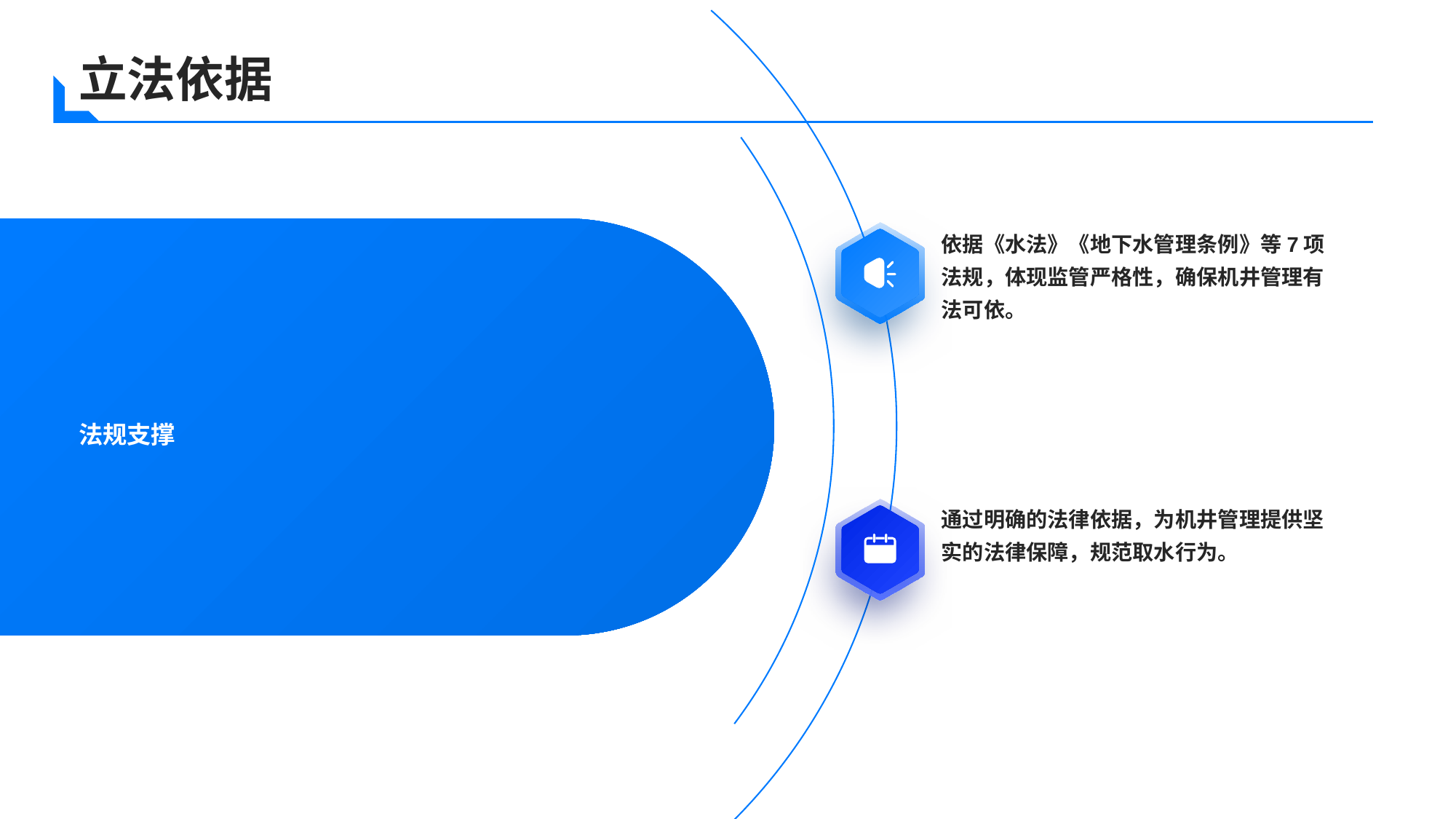

立法依据

依据《水法》《地下水管理条例》等7项法规，体现监管严格性，确保机井管理有法可依。

法规支撑
通过明确的法律依据，为机井管理提供坚实的法律保障，规范取水行为。